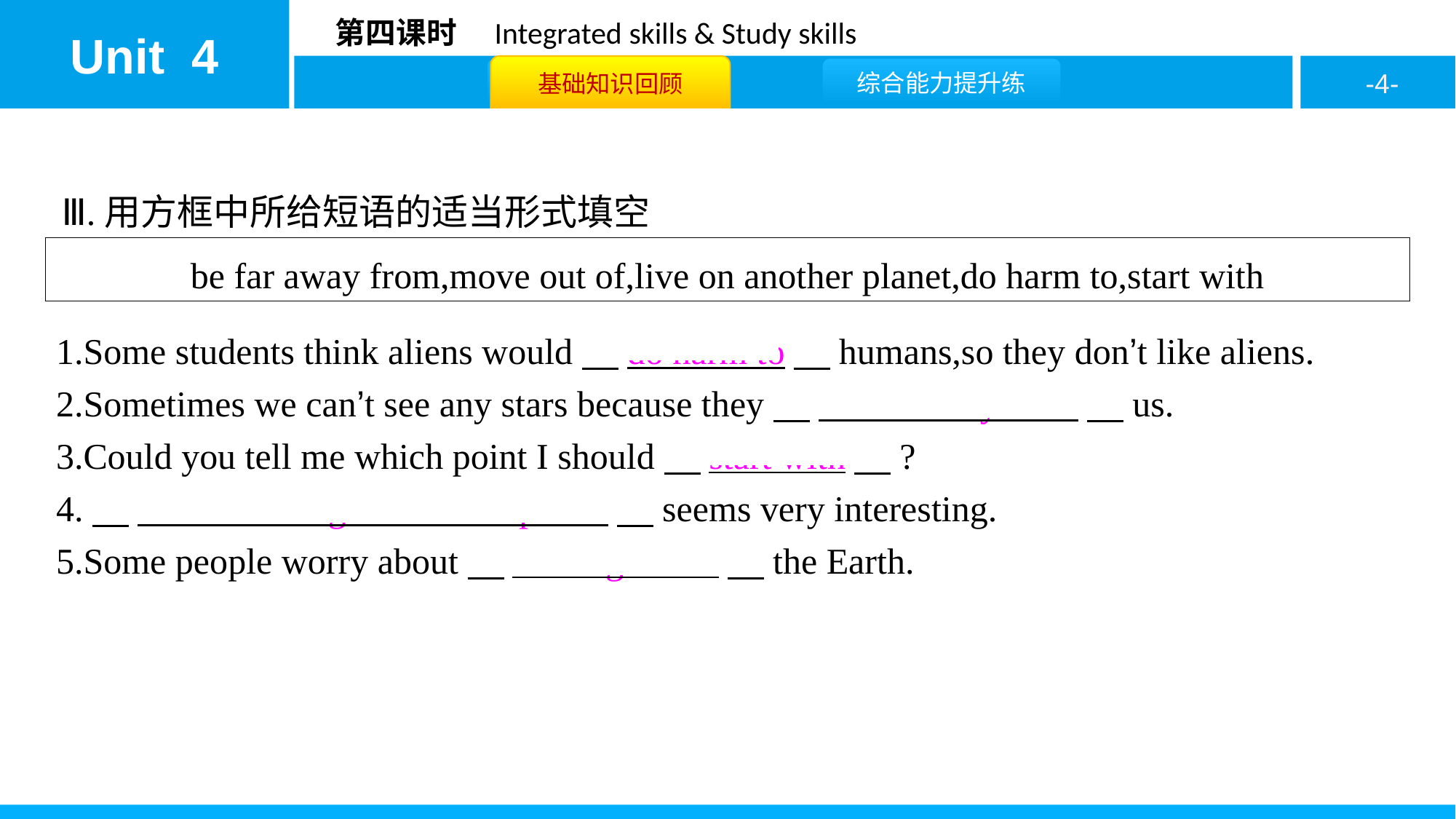

Ⅲ.用方框中所给短语的适当形式填空
be far away from,move out of,live on another planet,do harm to,start with
1.Some students think aliens would　do harm to　humans,so they don’t like aliens.
2.Sometimes we can’t see any stars because they　are far away from　us.
3.Could you tell me which point I should　start with　?
4.　To live/Living on another planet　seems very interesting.
5.Some people worry about　moving out of　the Earth.